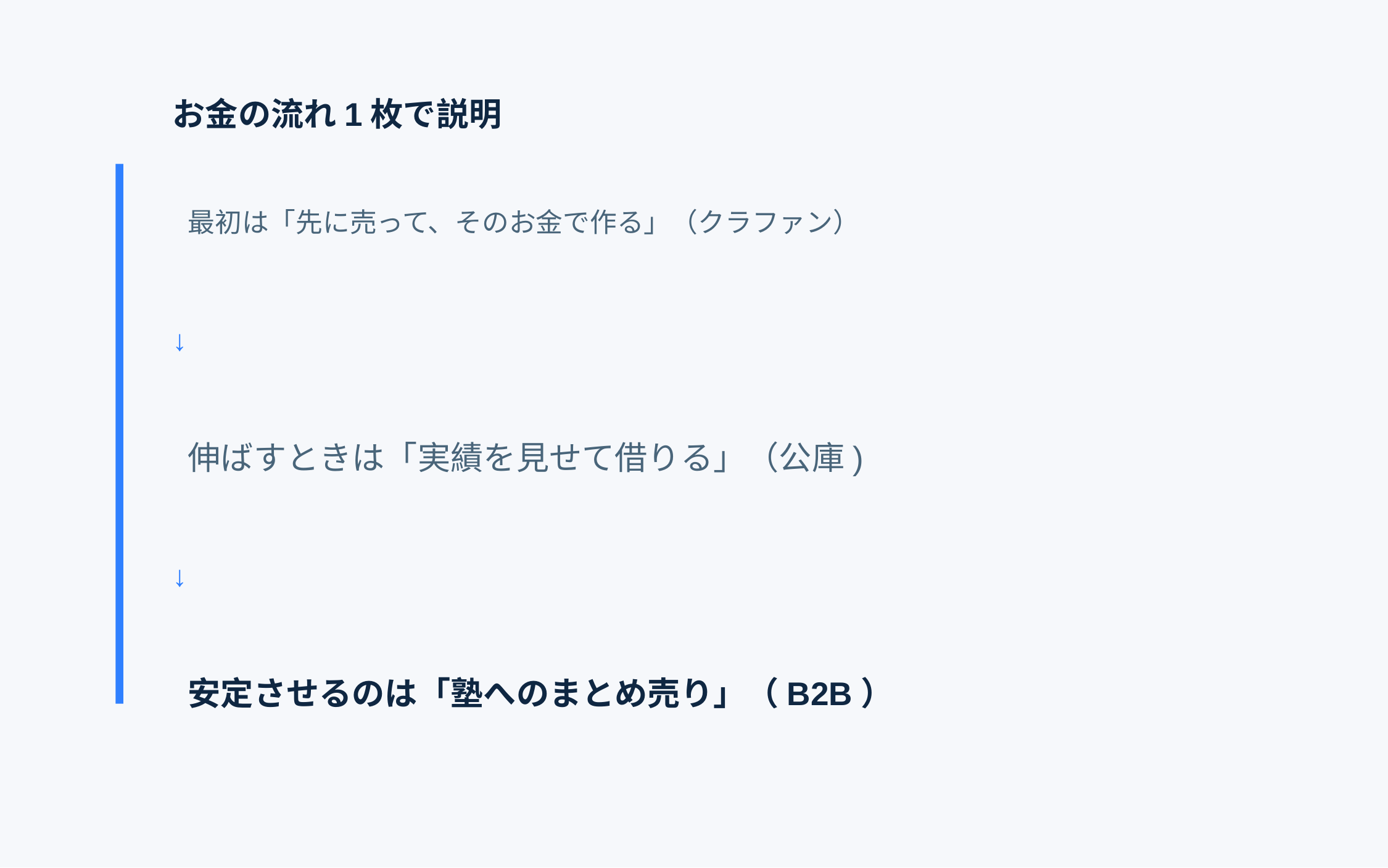

お金の流れ1枚で説明

# 最初は「先に売って、そのお金で作る」（クラファン）
↓
伸ばすときは「実績を見せて借りる」（公庫)
↓
安定させるのは「塾へのまとめ売り」（B2B）